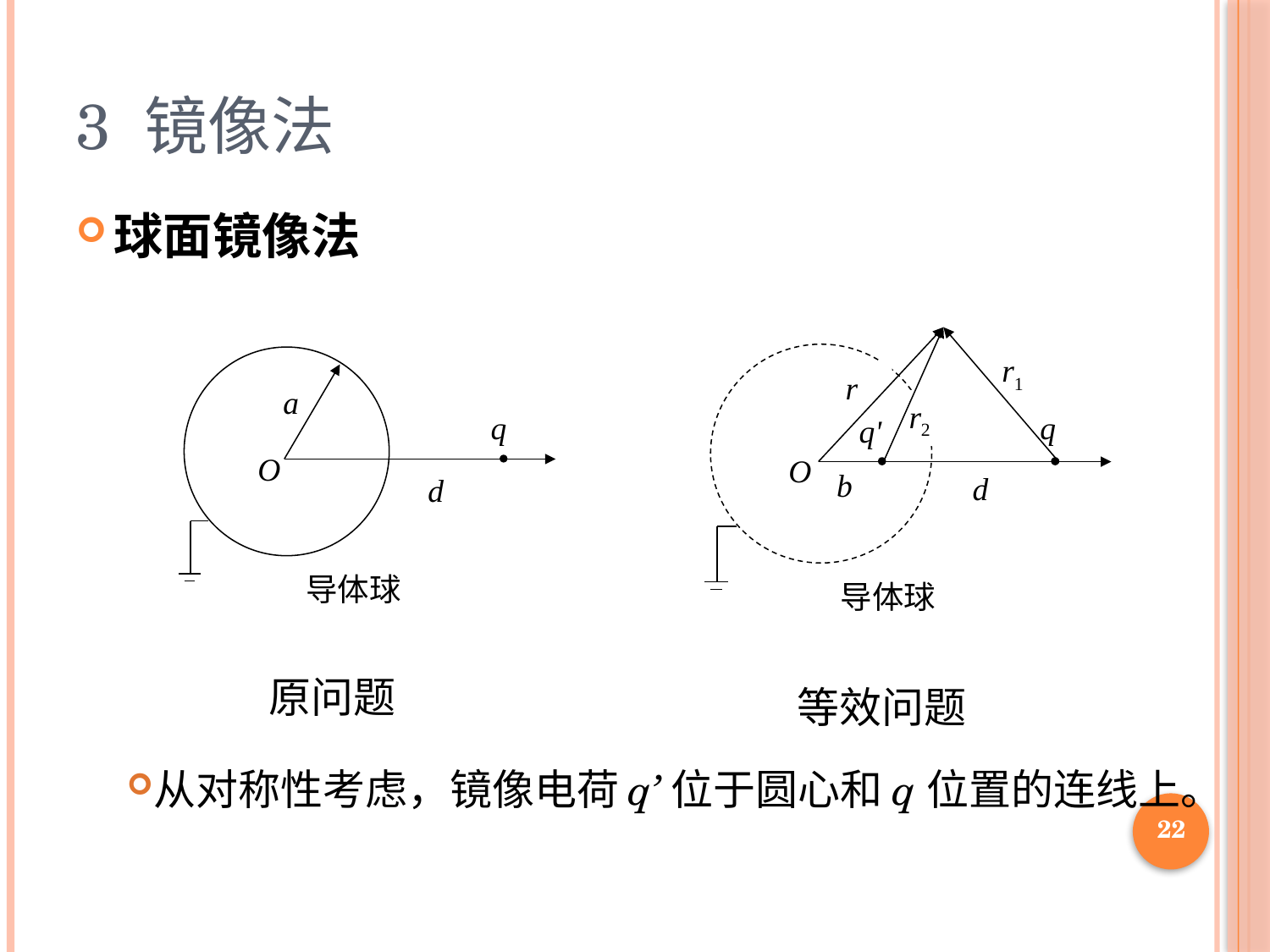

# 3 镜像法
球面镜像法

从对称性考虑，镜像电荷q’位于圆心和q位置的连线上。

r1
r
r2
q
q'
O

b
d
导体球

a
q
O

d
导体球
原问题
等效问题
22